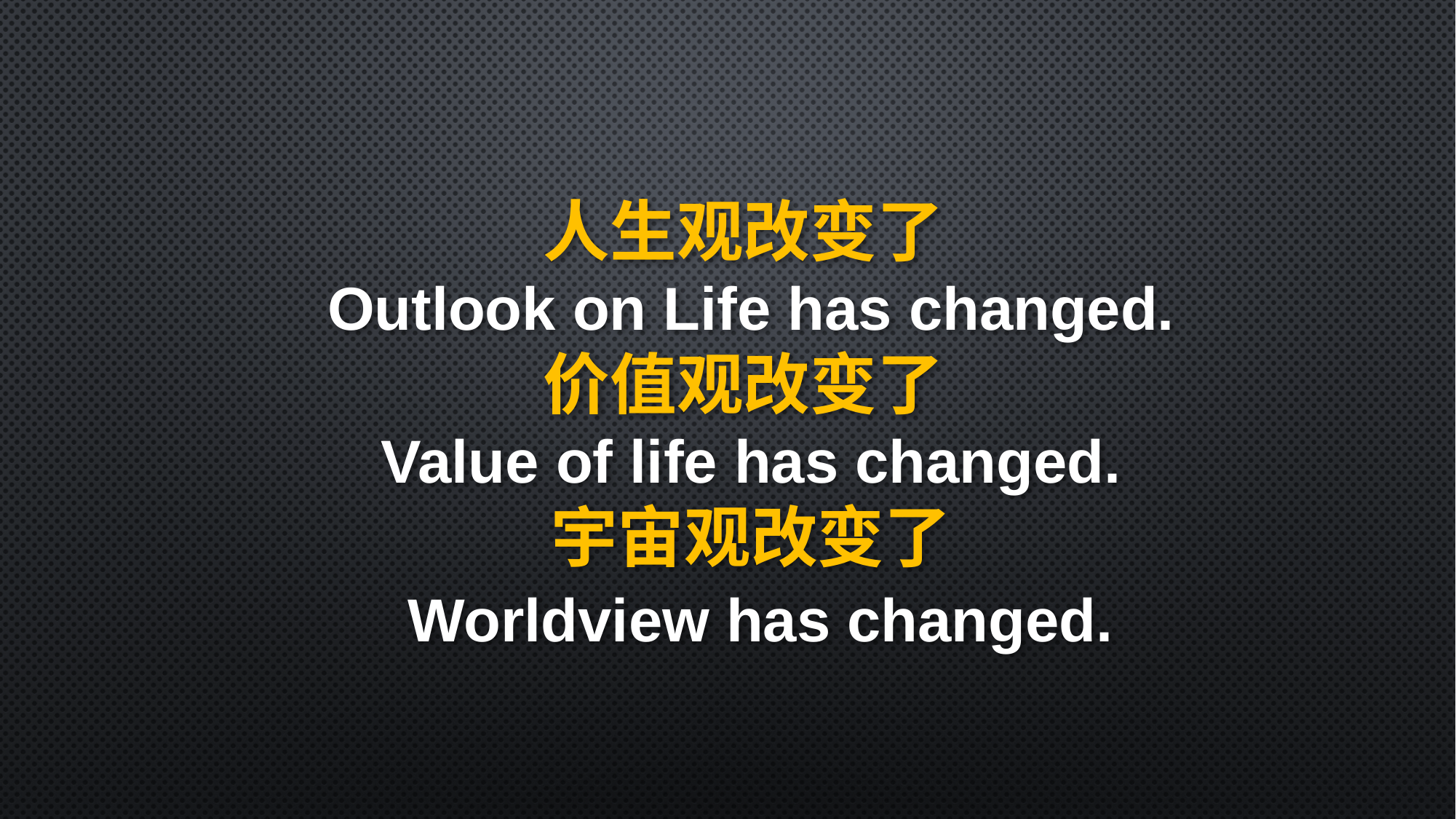

人生观改变了
Outlook on Life has changed.
价值观改变了
Value of life has changed.
宇宙观改变了
 Worldview has changed.